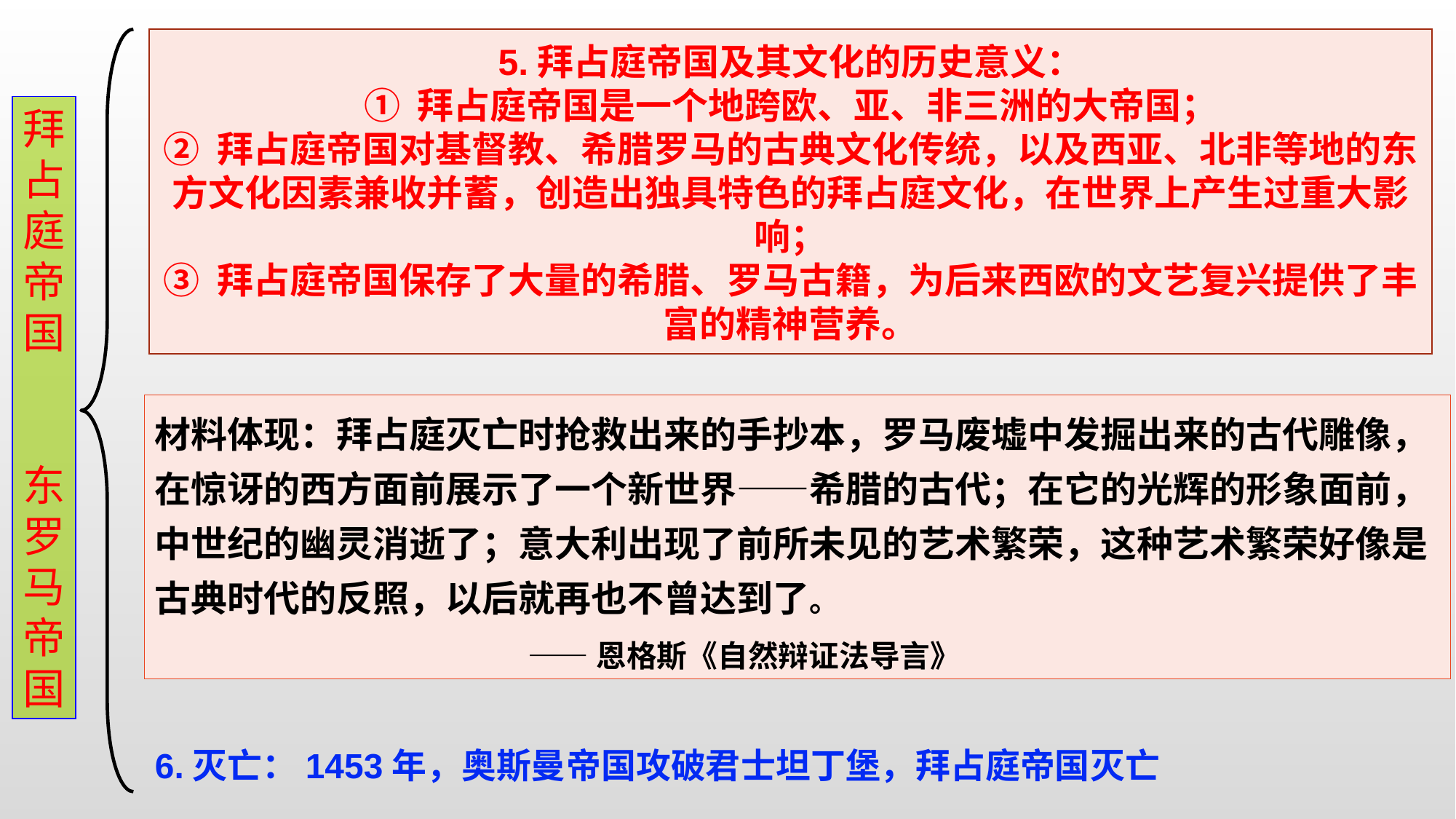

5.拜占庭帝国及其文化的历史意义：
① 拜占庭帝国是一个地跨欧、亚、非三洲的大帝国；
② 拜占庭帝国对基督教、希腊罗马的古典文化传统，以及西亚、北非等地的东方文化因素兼收并蓄，创造出独具特色的拜占庭文化，在世界上产生过重大影响；
③ 拜占庭帝国保存了大量的希腊、罗马古籍，为后来西欧的文艺复兴提供了丰富的精神营养。

拜占庭帝国

东罗马帝国
材料体现：拜占庭灭亡时抢救出来的手抄本，罗马废墟中发掘出来的古代雕像，在惊讶的西方面前展示了一个新世界——希腊的古代；在它的光辉的形象面前，中世纪的幽灵消逝了；意大利出现了前所未见的艺术繁荣，这种艺术繁荣好像是古典时代的反照，以后就再也不曾达到了。
                                                      ——恩格斯《自然辩证法导言》
6.灭亡：1453年，奥斯曼帝国攻破君士坦丁堡，拜占庭帝国灭亡